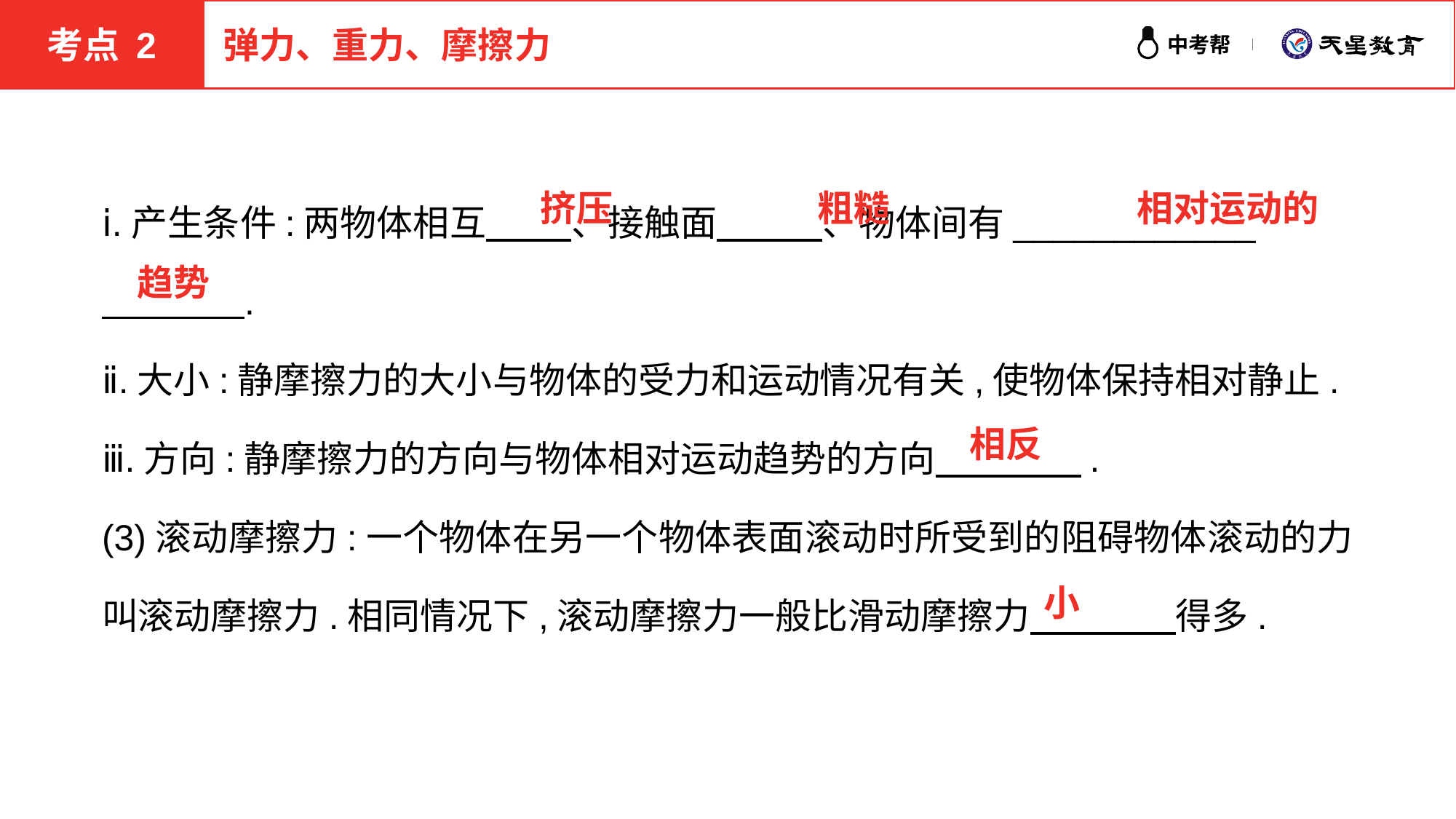

考点 2
弹力、重力、摩擦力
ⅰ.产生条件:两物体相互　      、接触面　 　   、物体间有____________
              .
ⅱ.大小:静摩擦力的大小与物体的受力和运动情况有关,使物体保持相对静止.
ⅲ.方向:静摩擦力的方向与物体相对运动趋势的方向　　　　.
(3)滚动摩擦力:一个物体在另一个物体表面滚动时所受到的阻碍物体滚动的力叫滚动摩擦力.相同情况下,滚动摩擦力一般比滑动摩擦力　　　　得多.
挤压
粗糙
相对运动的
趋势
相反
小